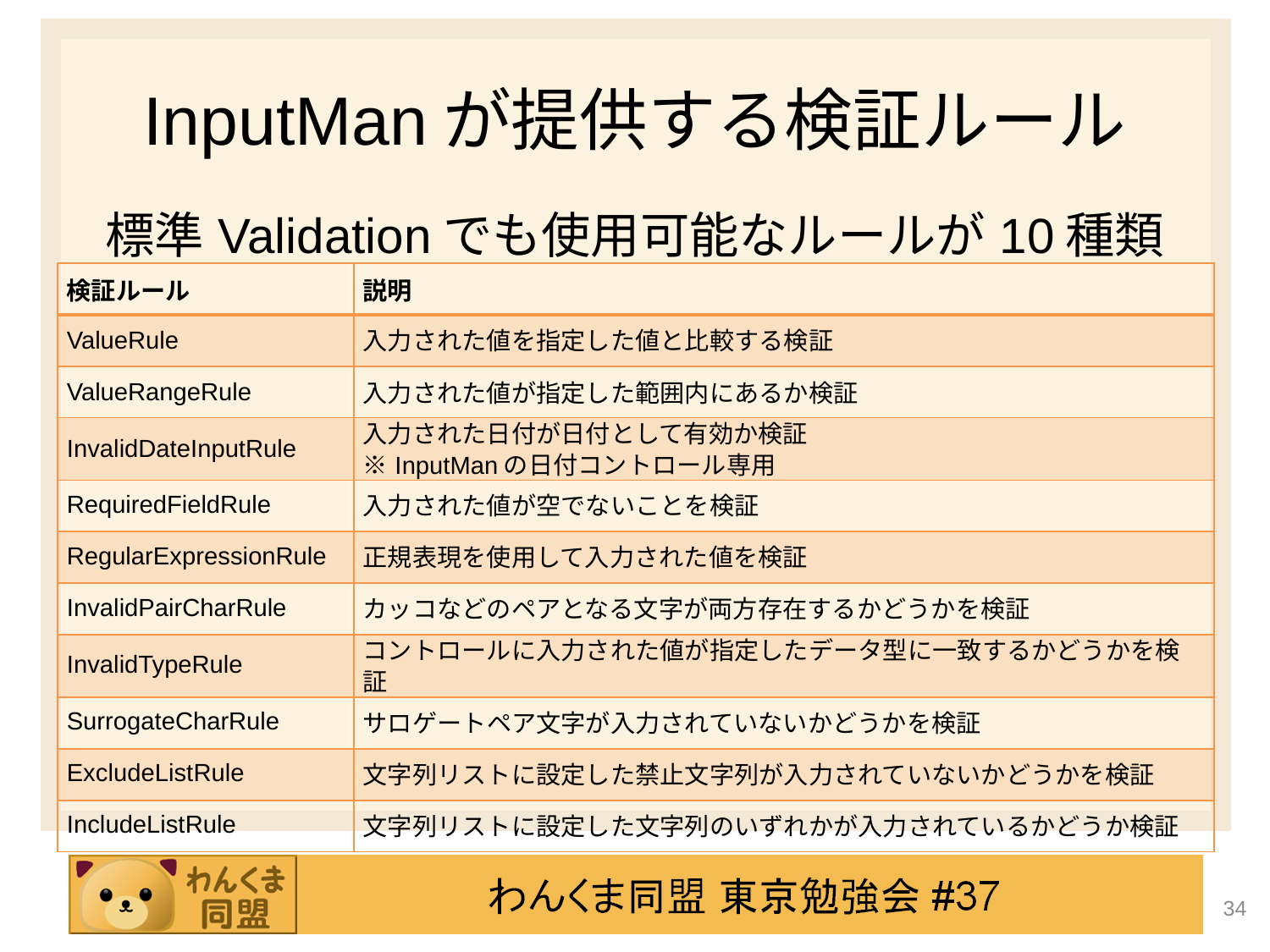

# InputManが提供する検証ルール
標準Validationでも使用可能なルールが10種類
| 検証ルール | 説明 |
| --- | --- |
| ValueRule | 入力された値を指定した値と比較する検証 |
| ValueRangeRule | 入力された値が指定した範囲内にあるか検証 |
| InvalidDateInputRule | 入力された日付が日付として有効か検証 ※InputManの日付コントロール専用 |
| RequiredFieldRule | 入力された値が空でないことを検証 |
| RegularExpressionRule | 正規表現を使用して入力された値を検証 |
| InvalidPairCharRule | カッコなどのペアとなる文字が両方存在するかどうかを検証 |
| InvalidTypeRule | コントロールに入力された値が指定したデータ型に一致するかどうかを検証 |
| SurrogateCharRule | サロゲートペア文字が入力されていないかどうかを検証 |
| ExcludeListRule | 文字列リストに設定した禁止文字列が入力されていないかどうかを検証 |
| IncludeListRule | 文字列リストに設定した文字列のいずれかが入力されているかどうか検証 |
34